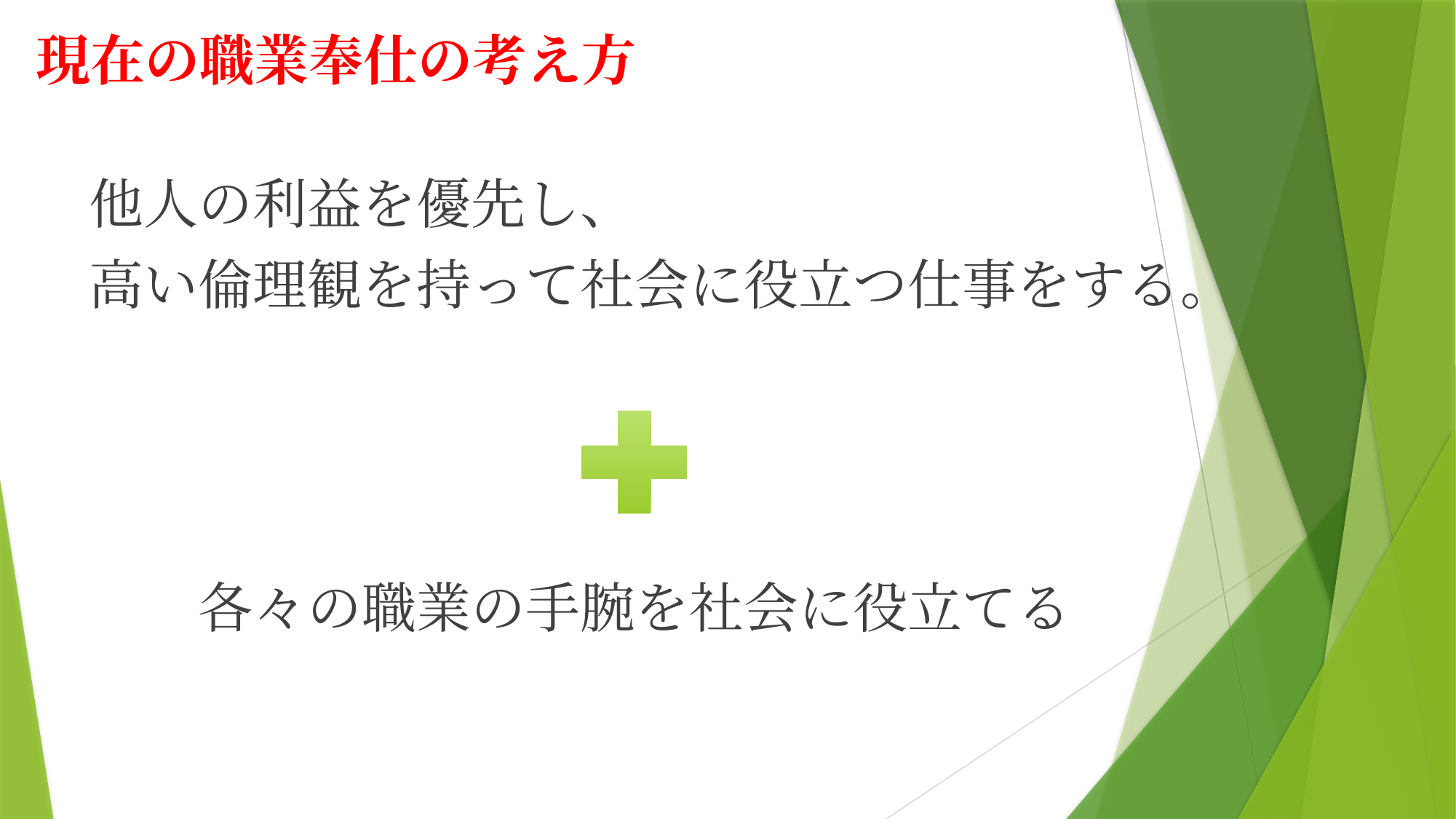

# 現在の職業奉仕の考え方
他人の利益を優先し、
高い倫理観を持って社会に役立つ仕事をする。

　　各々の職業の手腕を社会に役立てる